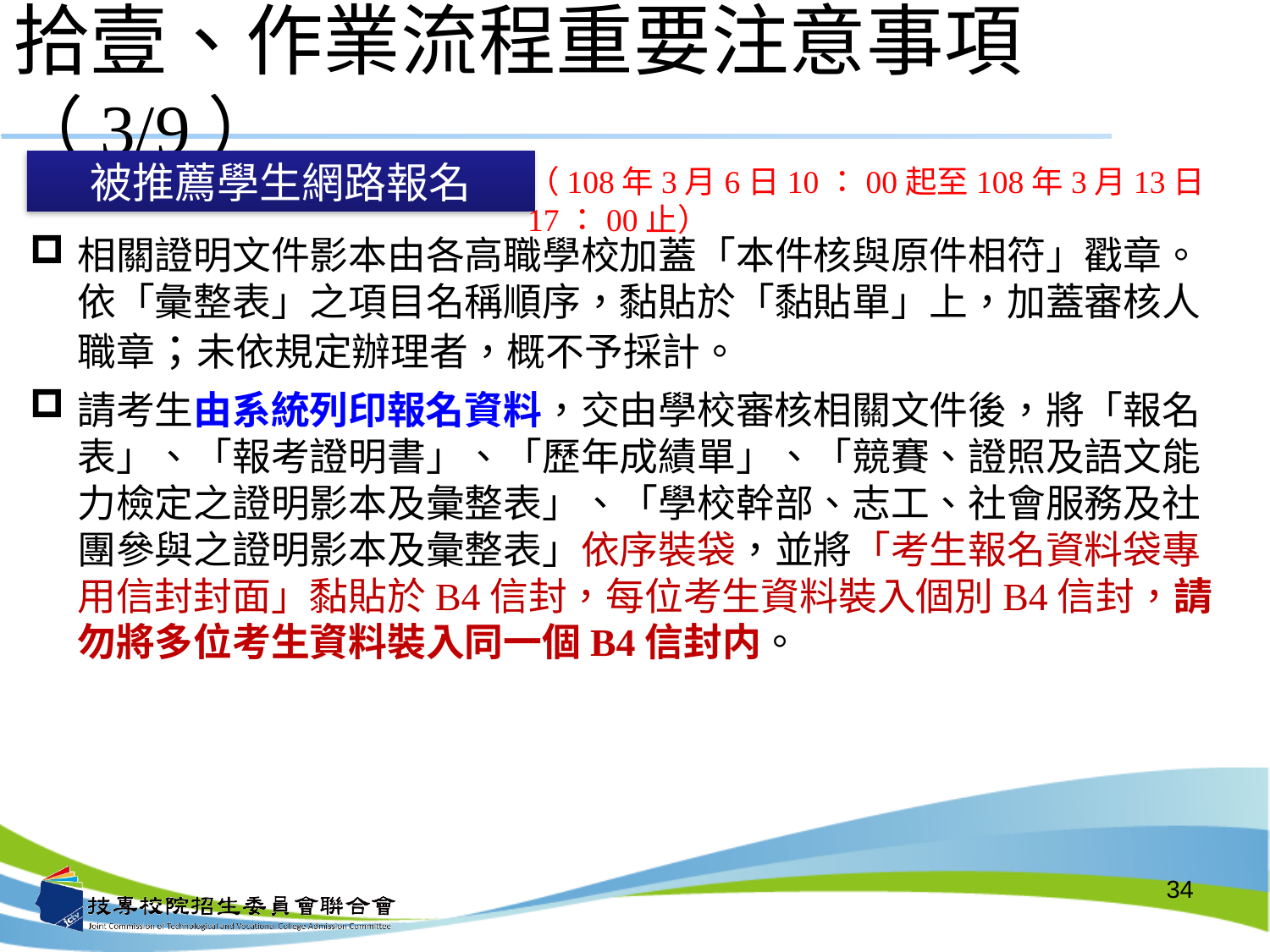

# 拾壹、作業流程重要注意事項（3/9）
被推薦學生網路報名
（108年3月6日10：00起至108年3月13日17：00止）
相關證明文件影本由各高職學校加蓋「本件核與原件相符」戳章。依「彙整表」之項目名稱順序，黏貼於「黏貼單」上，加蓋審核人職章；未依規定辦理者，概不予採計。
請考生由系統列印報名資料，交由學校審核相關文件後，將「報名表」、「報考證明書」、「歷年成績單」、「競賽、證照及語文能力檢定之證明影本及彙整表」、「學校幹部、志工、社會服務及社團參與之證明影本及彙整表」依序裝袋，並將「考生報名資料袋專用信封封面」黏貼於B4信封，每位考生資料裝入個別B4信封，請勿將多位考生資料裝入同一個B4信封内。

34